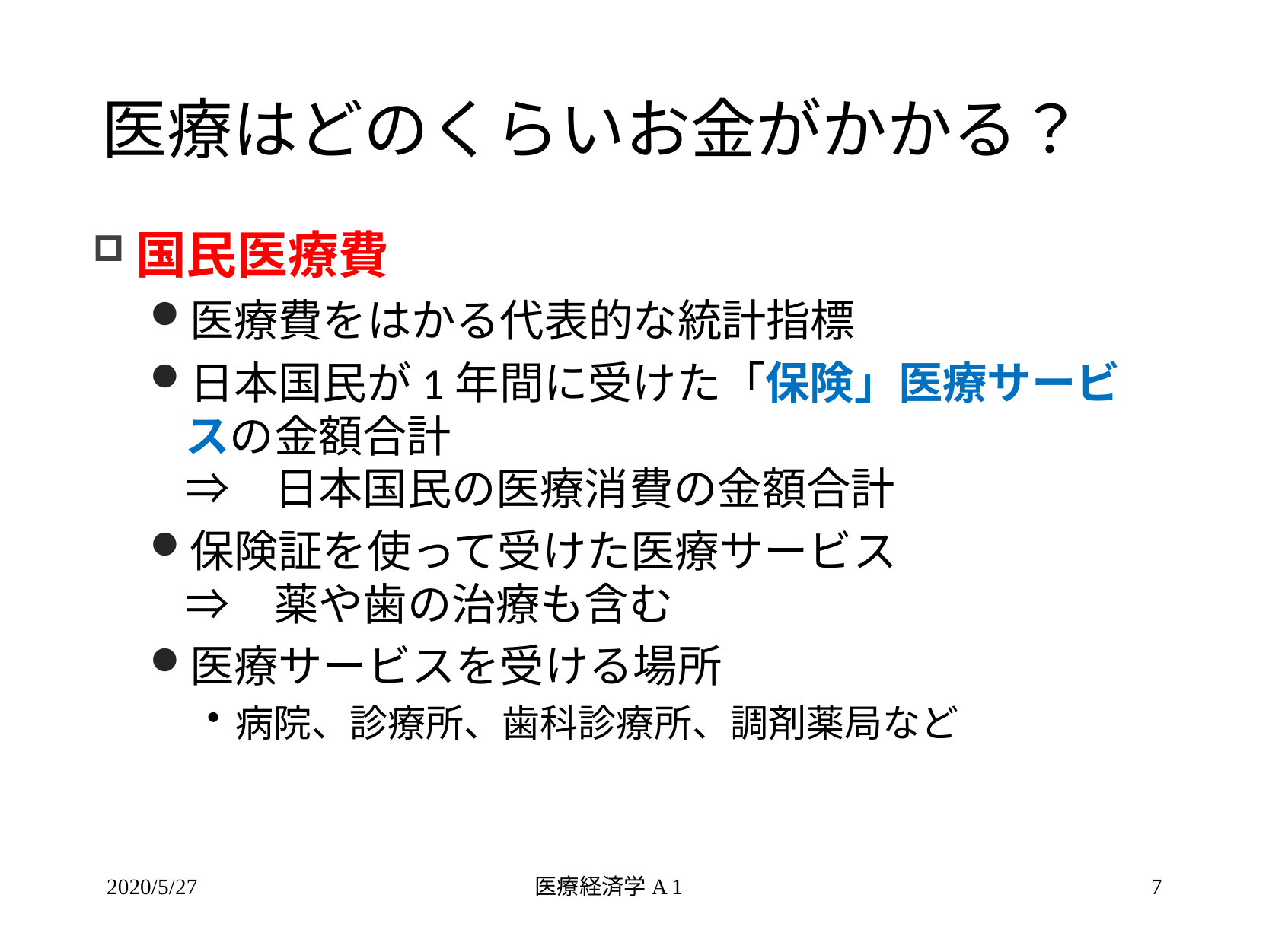

# 医療はどのくらいお金がかかる？
国民医療費
医療費をはかる代表的な統計指標
日本国民が1年間に受けた「保険」医療サービスの金額合計
⇒　日本国民の医療消費の金額合計
保険証を使って受けた医療サービス
⇒　薬や歯の治療も含む
医療サービスを受ける場所
病院、診療所、歯科診療所、調剤薬局など

2020/5/27
医療経済学A 1
7